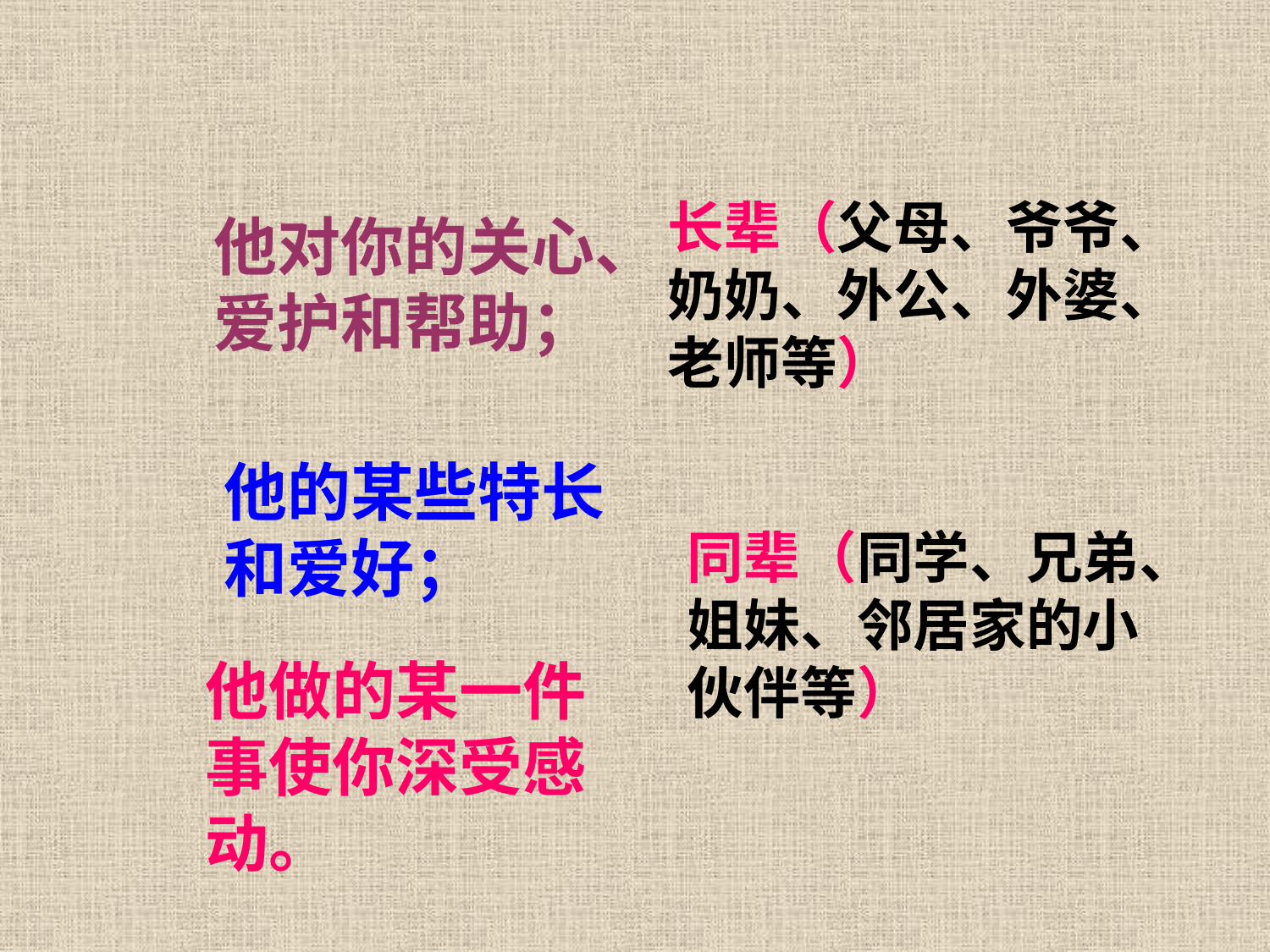

长辈（父母、爷爷、奶奶、外公、外婆、老师等）
他对你的关心、爱护和帮助；
他的某些特长和爱好；
同辈（同学、兄弟、姐妹、邻居家的小伙伴等）
他做的某一件事使你深受感动。